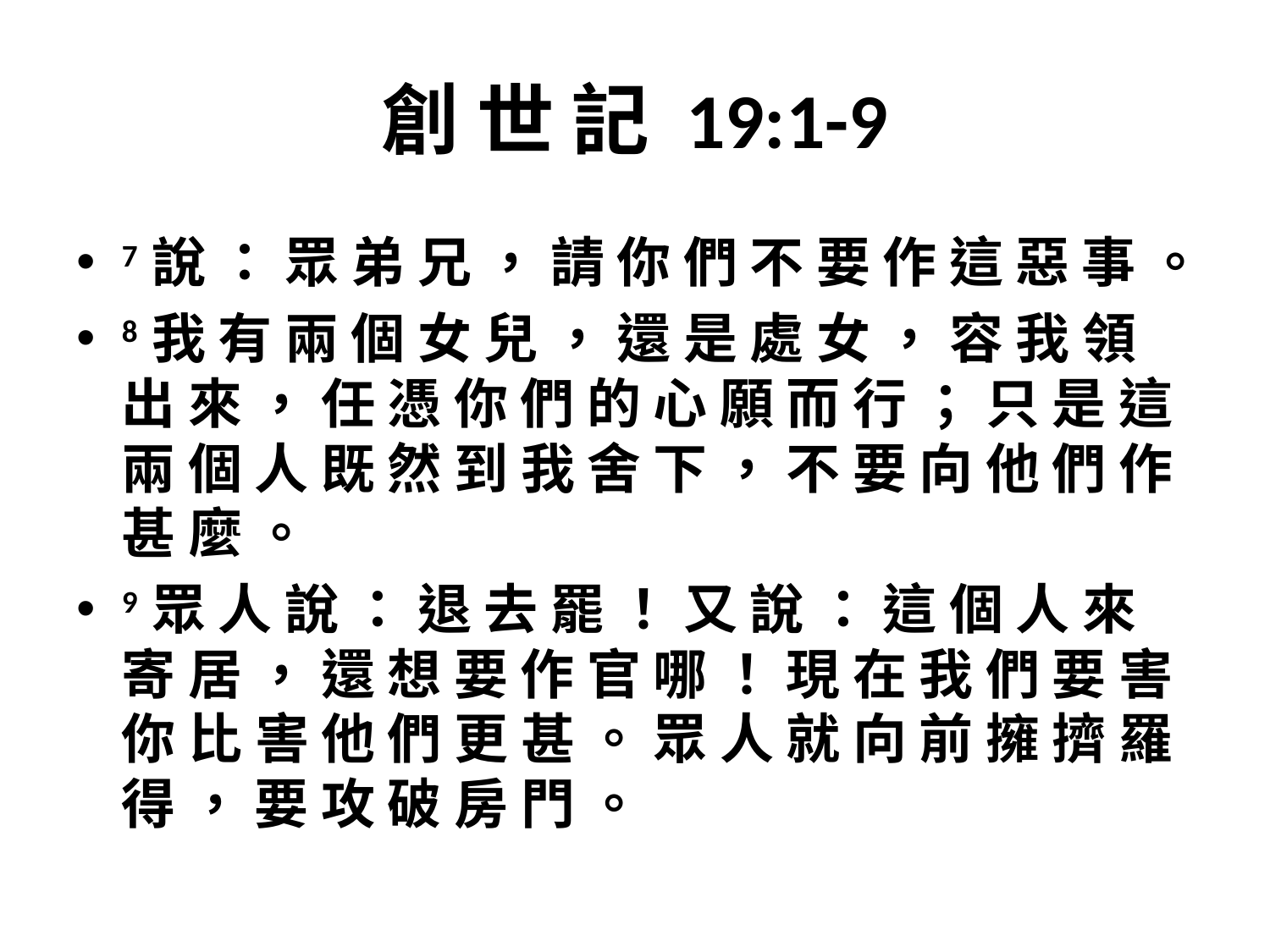

# 創 世 記 19:1-9
7 說 ： 眾 弟 兄 ， 請 你 們 不 要 作 這 惡 事 。
8 我 有 兩 個 女 兒 ， 還 是 處 女 ， 容 我 領 出 來 ， 任 憑 你 們 的 心 願 而 行 ； 只 是 這 兩 個 人 既 然 到 我 舍 下 ， 不 要 向 他 們 作 甚 麼 。
9 眾 人 說 ： 退 去 罷 ！ 又 說 ： 這 個 人 來 寄 居 ， 還 想 要 作 官 哪 ！ 現 在 我 們 要 害 你 比 害 他 們 更 甚 。 眾 人 就 向 前 擁 擠 羅 得 ， 要 攻 破 房 門 。